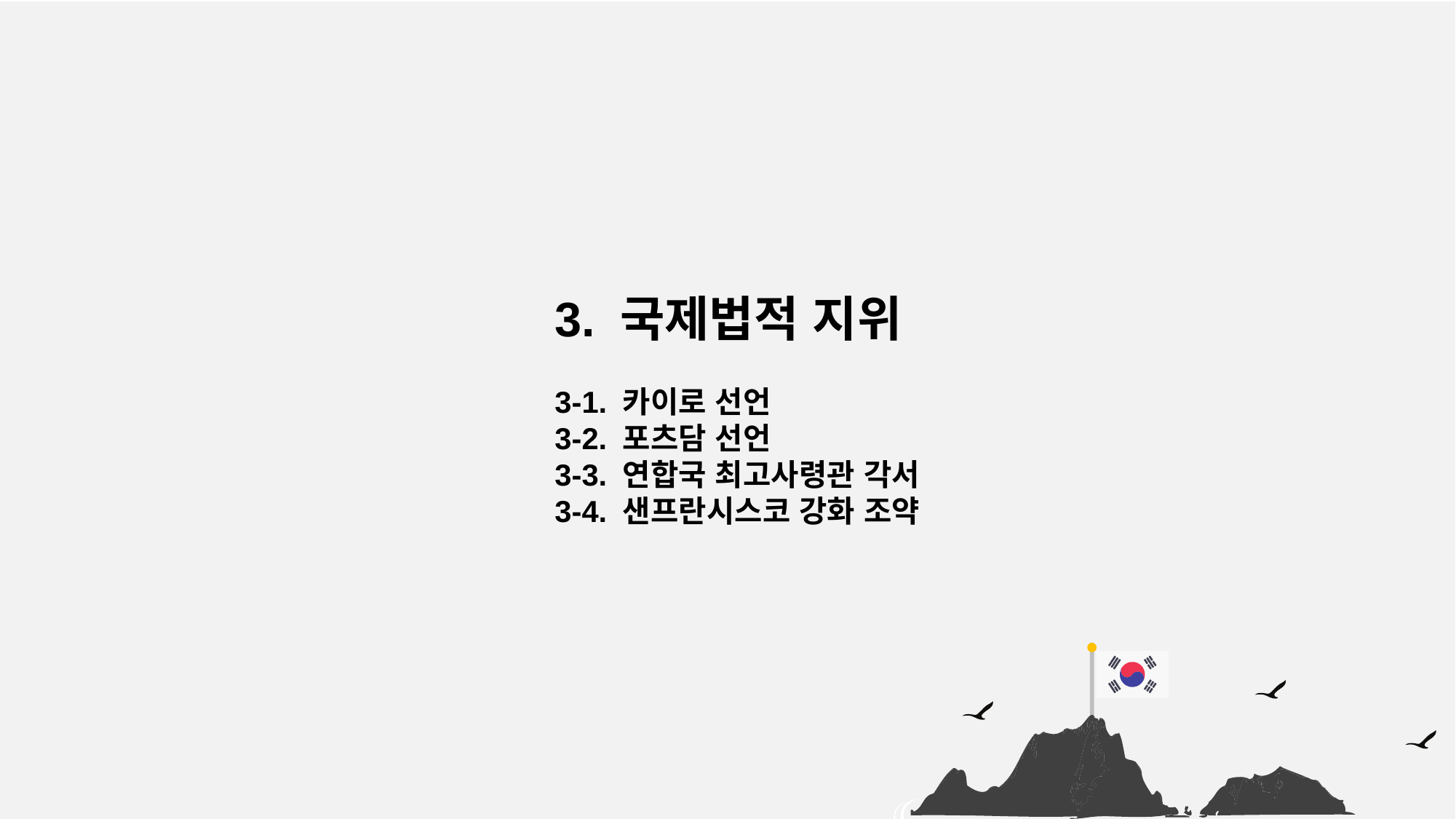

3. 국제법적 지위

3-1. 카이로 선언
3-2. 포츠담 선언
3-3. 연합국 최고사령관 각서
3-4. 샌프란시스코 강화 조약